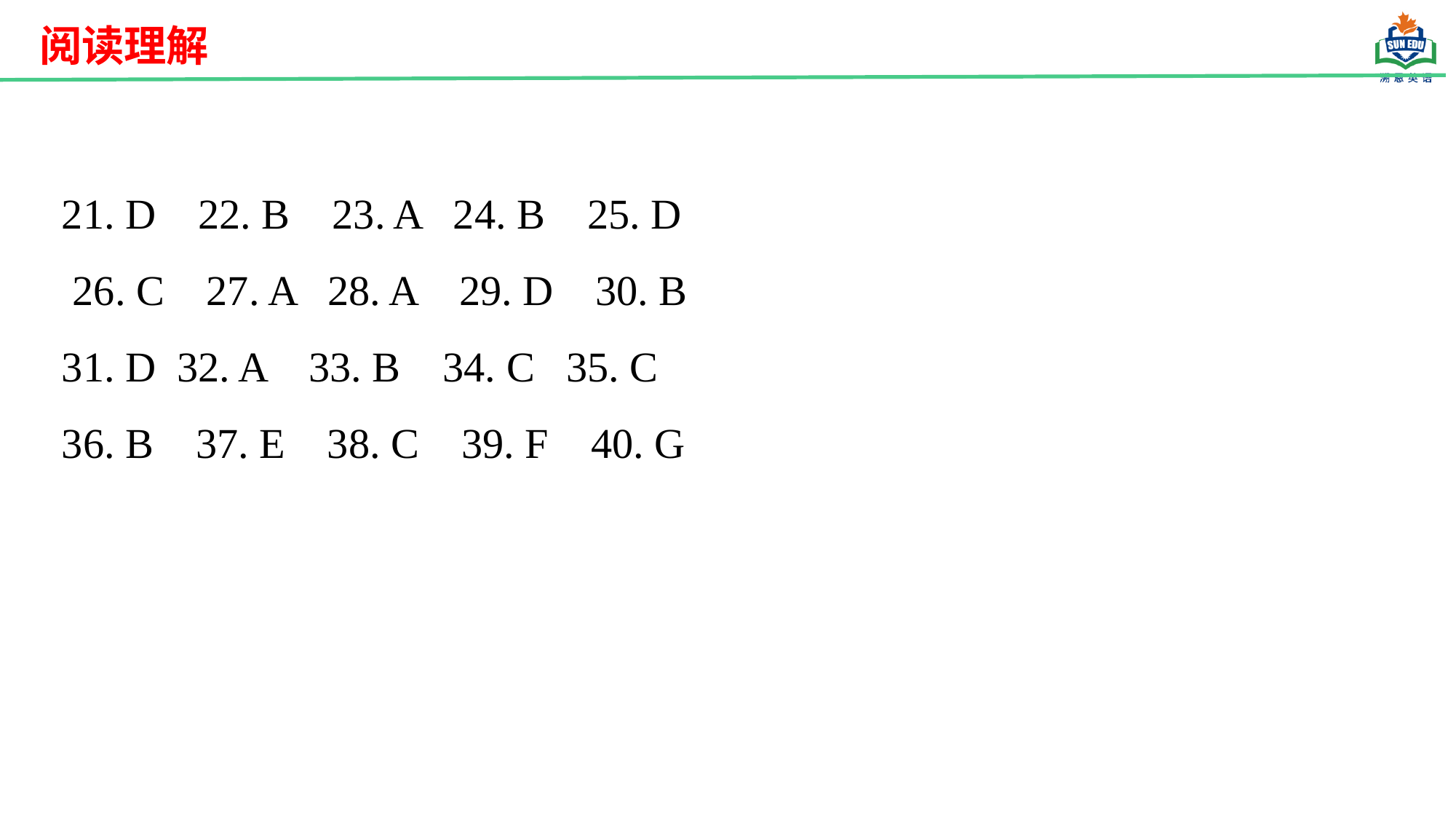

阅读理解
21. D    22. B    23. A   24. B    25. D
 26. C    27. A   28. A    29. D    30. B
31. D  32. A    33. B    34. C   35. C
36. B    37. E    38. C    39. F    40. G